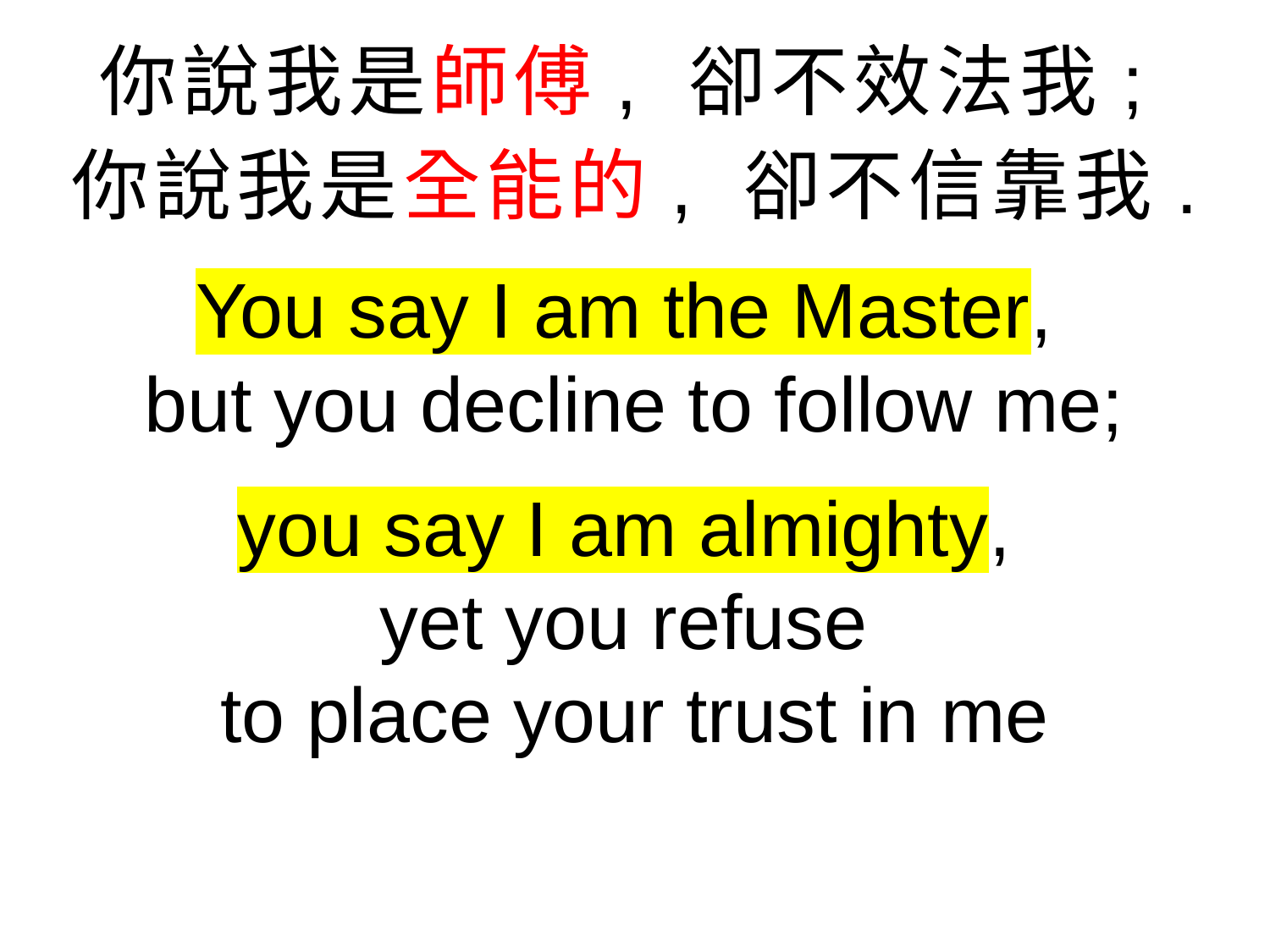

你說我是師傅, 卻不效法我;
你說我是全能的, 卻不信靠我.
You say I am the Master,
but you decline to follow me;
you say I am almighty,
yet you refuse
to place your trust in me